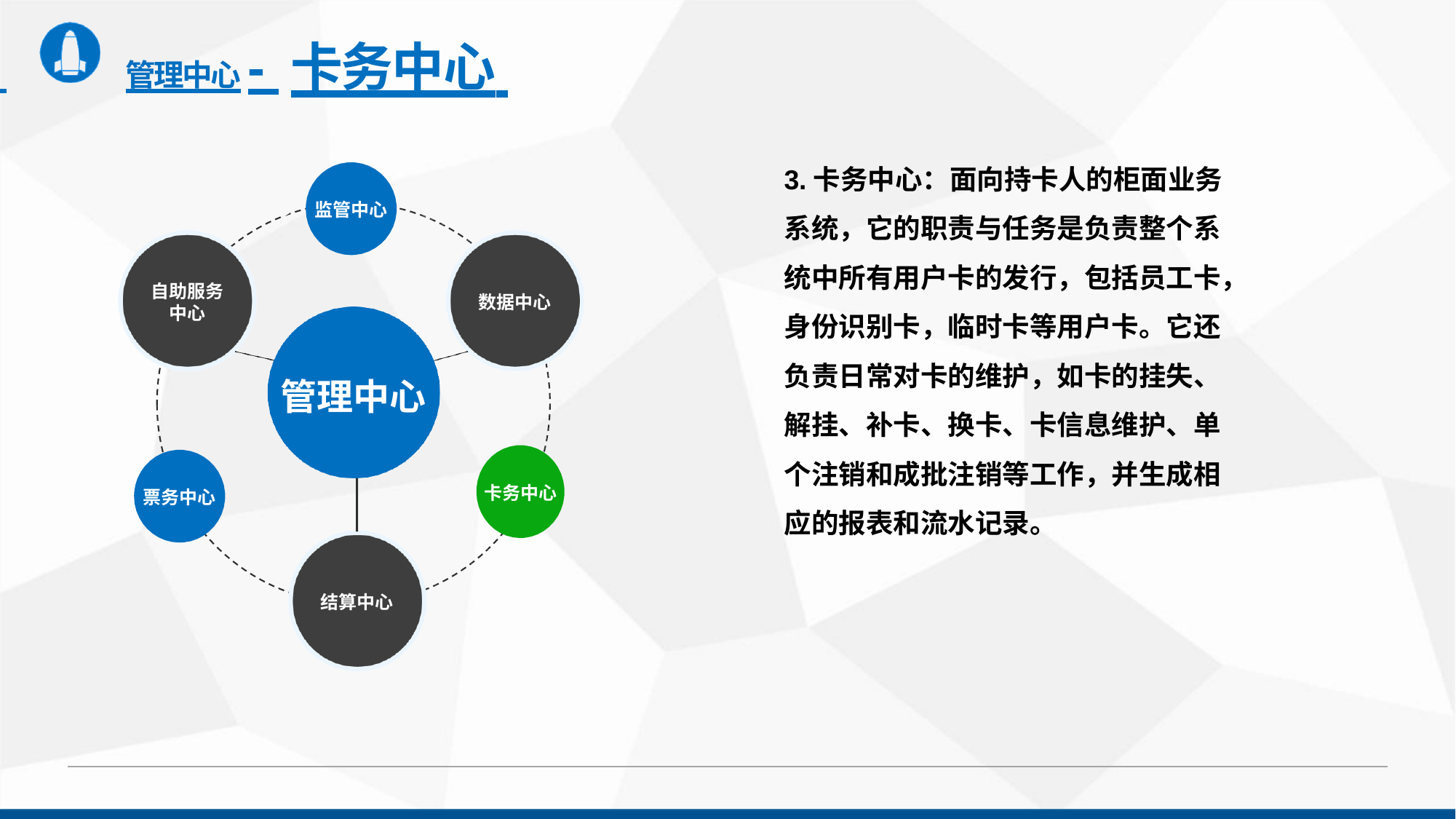

# 管理中心- 卡务中心
3.卡务中心：面向持卡人的柜面业务 系统，它的职责与任务是负责整个系 统中所有用户卡的发行，包括员工卡， 身份识别卡，临时卡等用户卡。它还 负责日常对卡的维护，如卡的挂失、 解挂、补卡、换卡、卡信息维护、单 个注销和成批注销等工作，并生成相 应的报表和流水记录。

监管中心

自助服务 中心
数据中心
管理中心

卡务中心
票务中心
结算中心